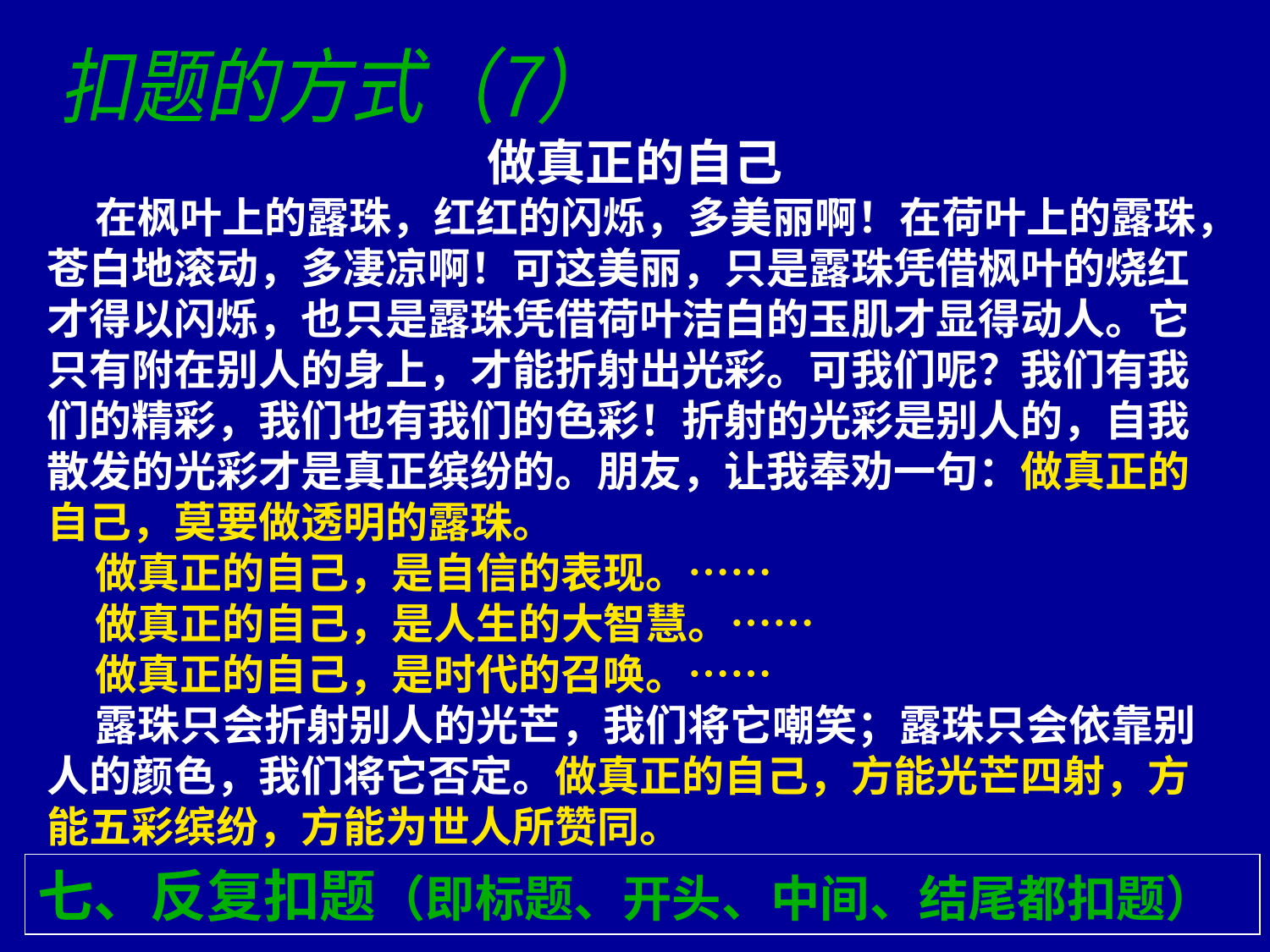

扣题的方式（7）
做真正的自己
    在枫叶上的露珠，红红的闪烁，多美丽啊！在荷叶上的露珠，苍白地滚动，多凄凉啊！可这美丽，只是露珠凭借枫叶的烧红才得以闪烁，也只是露珠凭借荷叶洁白的玉肌才显得动人。它只有附在别人的身上，才能折射出光彩。可我们呢？我们有我们的精彩，我们也有我们的色彩！折射的光彩是别人的，自我散发的光彩才是真正缤纷的。朋友，让我奉劝一句：做真正的自己，莫要做透明的露珠。
    做真正的自己，是自信的表现。……
    做真正的自己，是人生的大智慧。……
    做真正的自己，是时代的召唤。……
    露珠只会折射别人的光芒，我们将它嘲笑；露珠只会依靠别人的颜色，我们将它否定。做真正的自己，方能光芒四射，方能五彩缤纷，方能为世人所赞同。
七、反复扣题（即标题、开头、中间、结尾都扣题）